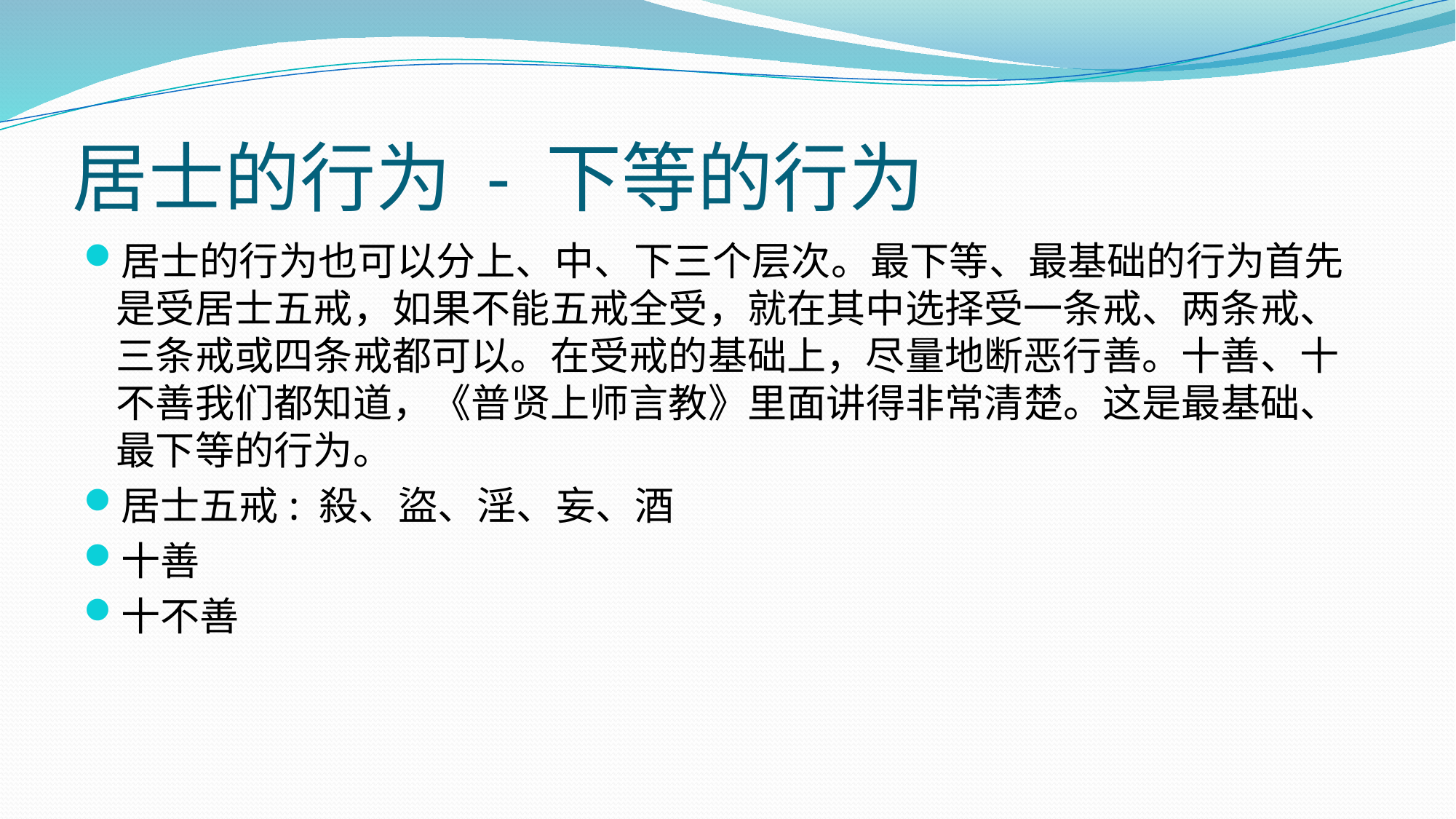

# 居士的行为 - 下等的行为
居士的行为也可以分上、中、下三个层次。最下等、最基础的行为首先是受居士五戒，如果不能五戒全受，就在其中选择受一条戒、两条戒、三条戒或四条戒都可以。在受戒的基础上，尽量地断恶行善。十善、十不善我们都知道，《普贤上师言教》里面讲得非常清楚。这是最基础、最下等的行为。
居士五戒: 殺、盜、淫、妄、酒
十善
十不善